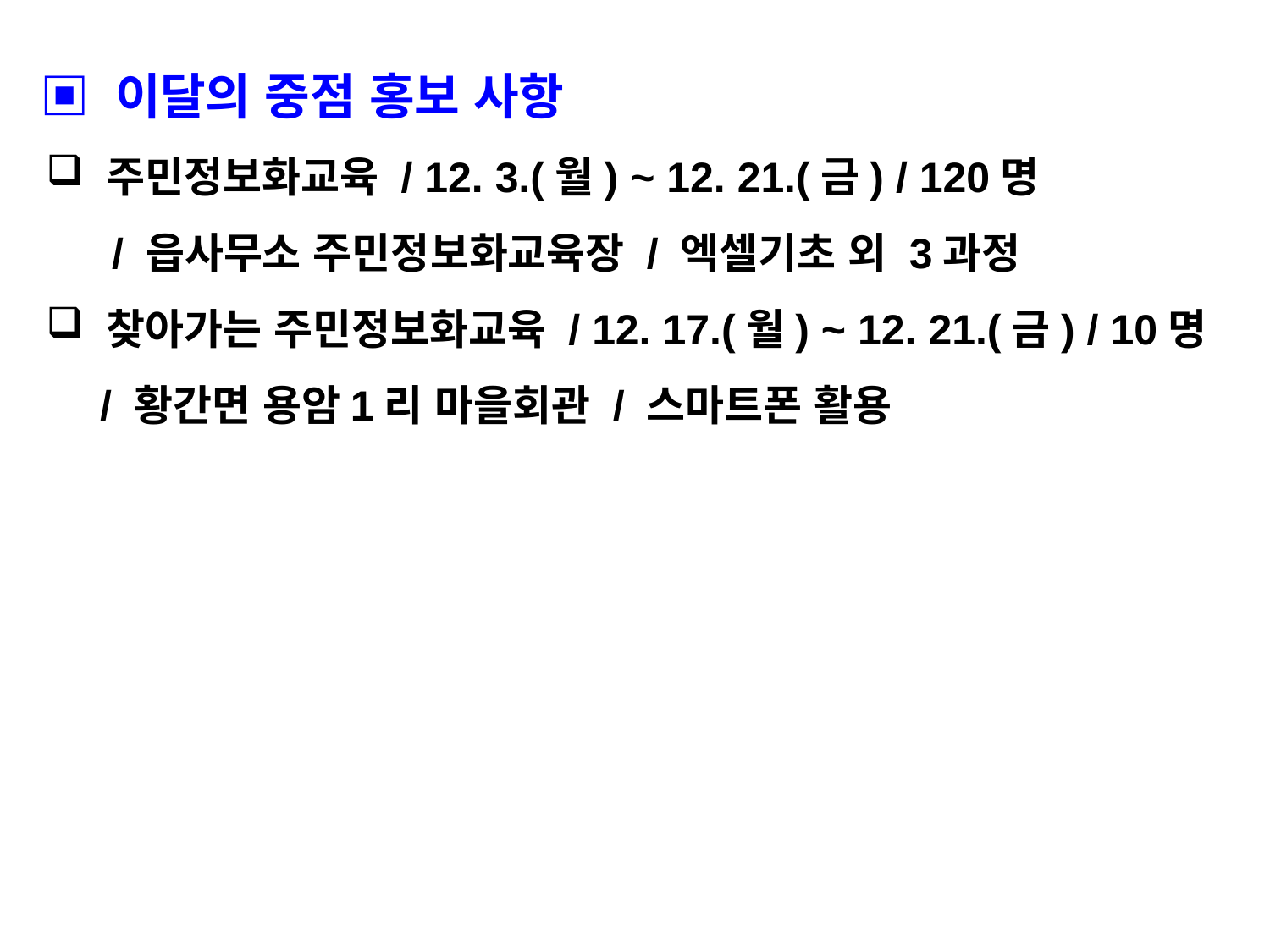

▣ 이달의 중점 홍보 사항
 주민정보화교육 / 12. 3.(월) ~ 12. 21.(금) / 120명
   / 읍사무소 주민정보화교육장 / 엑셀기초 외 3과정
 찾아가는 주민정보화교육 / 12. 17.(월) ~ 12. 21.(금) / 10명
  / 황간면 용암1리 마을회관 / 스마트폰 활용